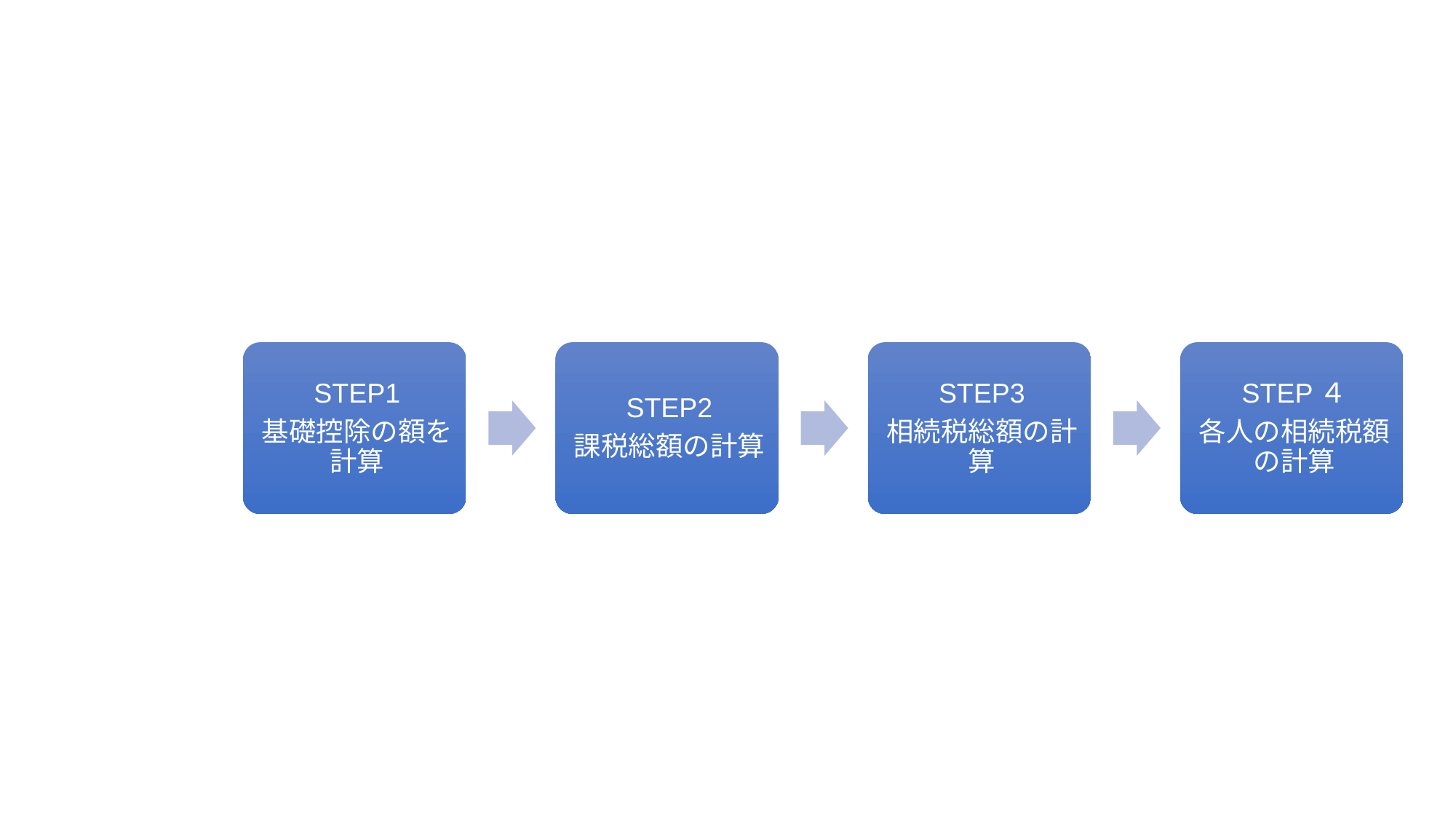

STEP1
基礎控除の額を計算

STEP2
課税総額の計算

STEP3
相続税総額の計算

STEP４
各人の相続税額の計算